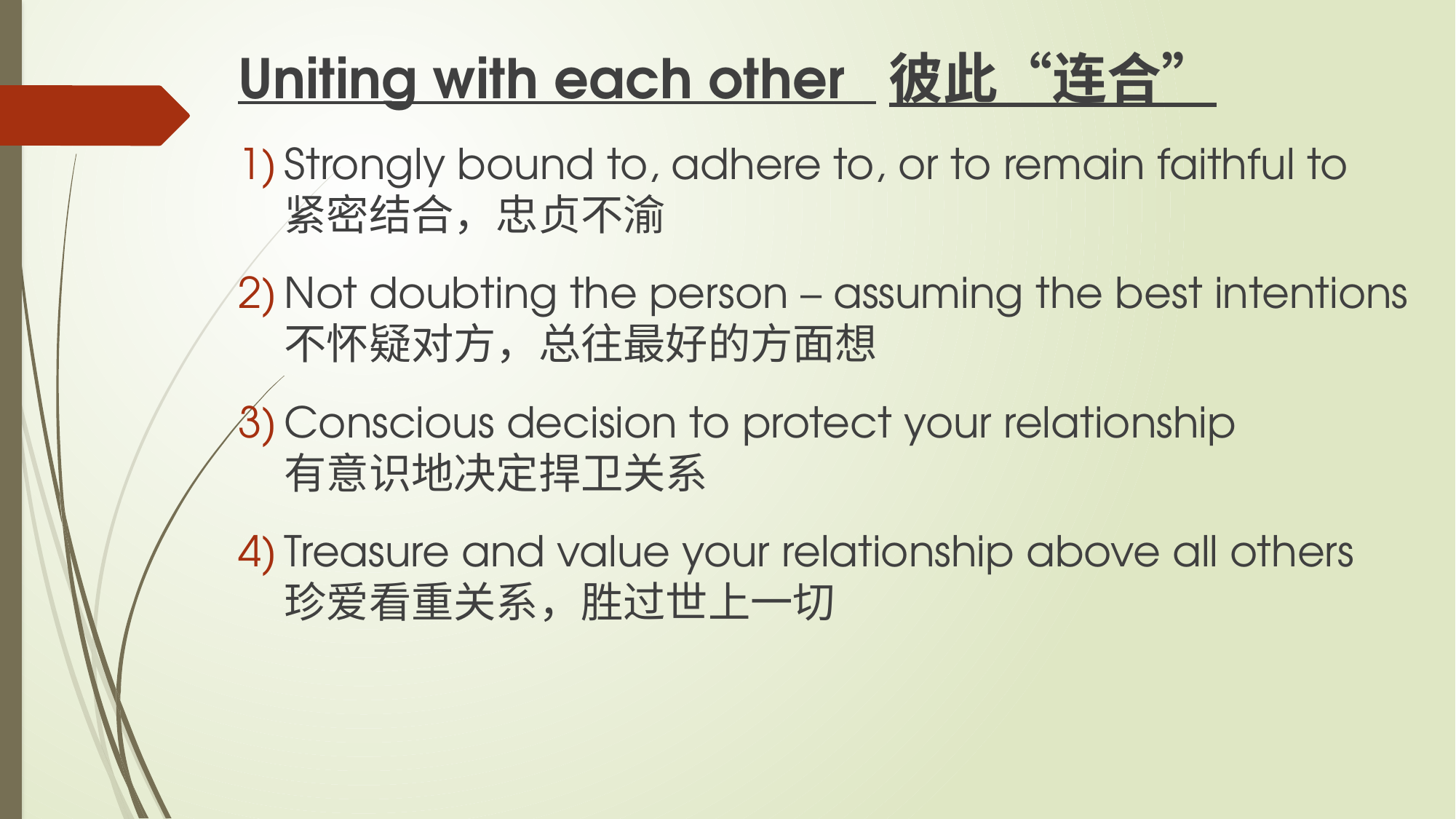

Uniting with each other  彼此“连合”
Strongly bound to, adhere to, or to remain faithful to
紧密结合，忠贞不渝
Not doubting the person – assuming the best intentions
不怀疑对方，总往最好的方面想
Conscious decision to protect your relationship
有意识地决定捍卫关系
Treasure and value your relationship above all others
珍爱看重关系，胜过世上一切